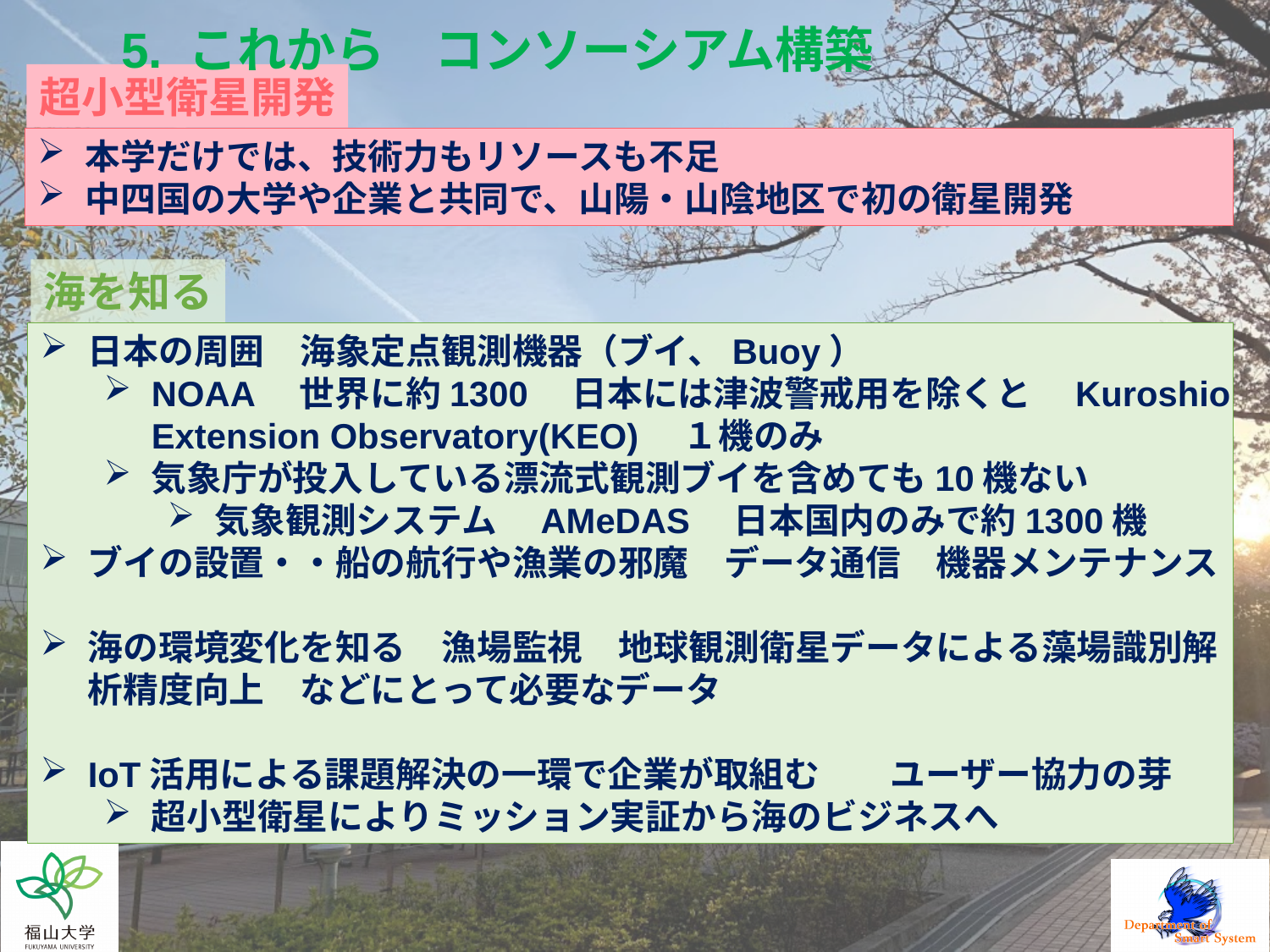

5. これから　コンソーシアム構築
超小型衛星開発
本学だけでは、技術力もリソースも不足
中四国の大学や企業と共同で、山陽・山陰地区で初の衛星開発
海を知る
日本の周囲　海象定点観測機器（ブイ、Buoy）
NOAA　世界に約1300　日本には津波警戒用を除くと　Kuroshio Extension Observatory(KEO)　１機のみ
気象庁が投入している漂流式観測ブイを含めても10機ない
気象観測システム　AMeDAS　日本国内のみで約1300機
ブイの設置・・船の航行や漁業の邪魔　データ通信　機器メンテナンス

海の環境変化を知る　漁場監視　地球観測衛星データによる藻場識別解析精度向上　などにとって必要なデータ

IoT活用による課題解決の一環で企業が取組む　　ユーザー協力の芽
超小型衛星によりミッション実証から海のビジネスへ